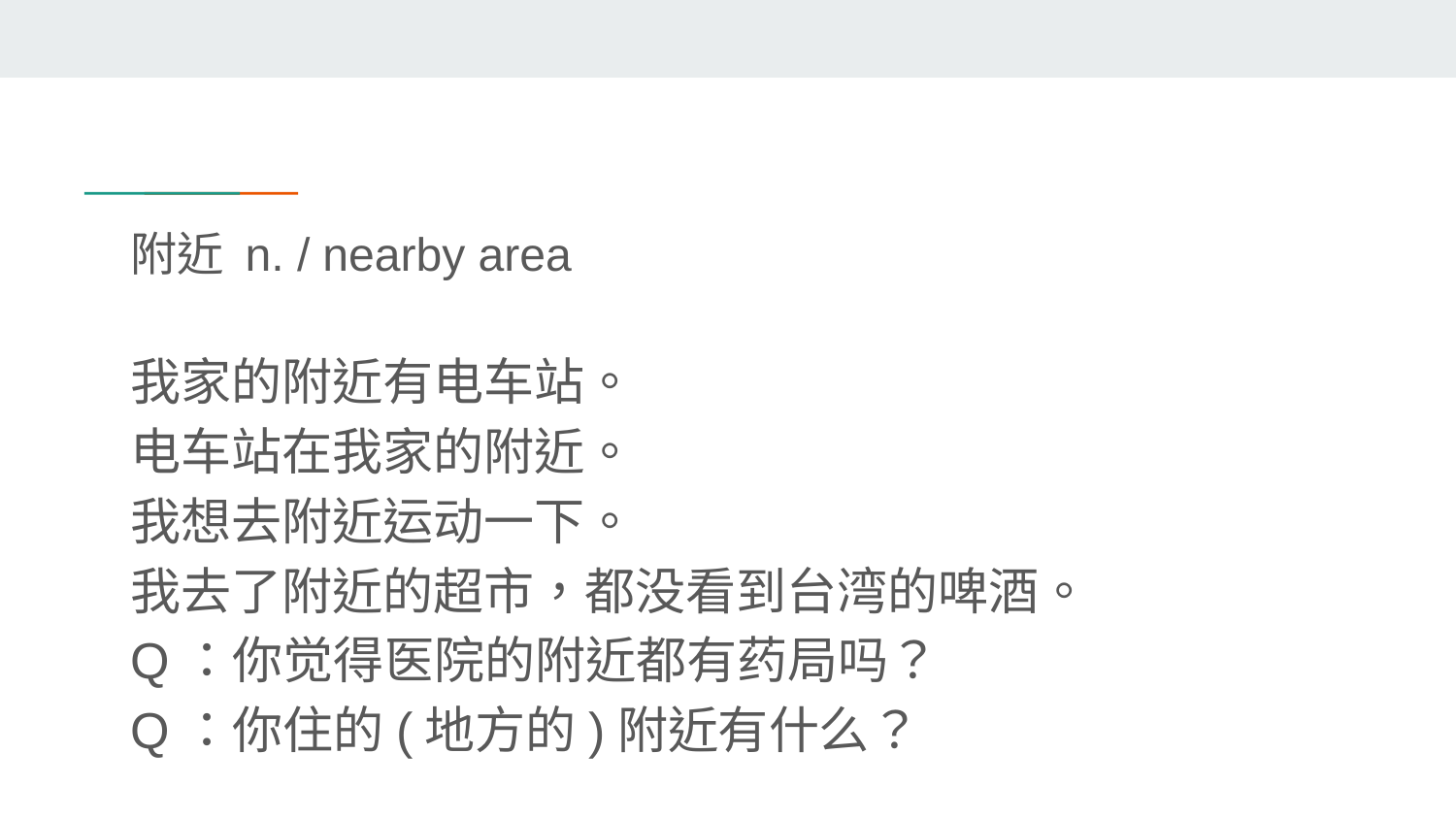

# 附近 n. / nearby area
我家的附近有电车站。
电车站在我家的附近。
我想去附近运动一下。
我去了附近的超市，都没看到台湾的啤酒。
Q：你觉得医院的附近都有药局吗？
Q：你住的(地方的)附近有什么？